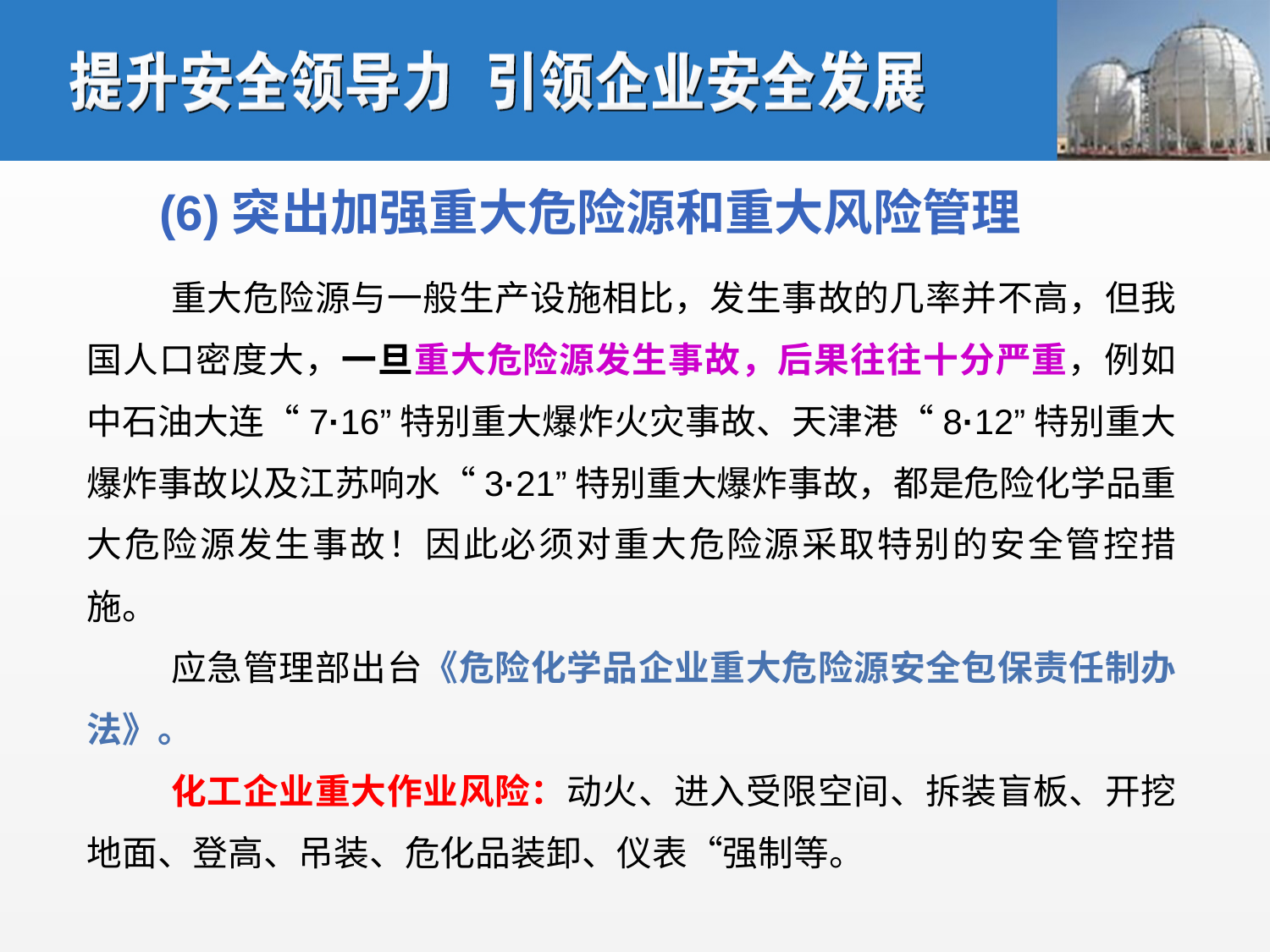

(6)突出加强重大危险源和重大风险管理
重大危险源与一般生产设施相比，发生事故的几率并不高，但我国人口密度大，一旦重大危险源发生事故，后果往往十分严重，例如中石油大连“7·16”特别重大爆炸火灾事故、天津港“8·12”特别重大爆炸事故以及江苏响水“3·21”特别重大爆炸事故，都是危险化学品重大危险源发生事故！因此必须对重大危险源采取特别的安全管控措施。
应急管理部出台《危险化学品企业重大危险源安全包保责任制办法》。
化工企业重大作业风险：动火、进入受限空间、拆装盲板、开挖地面、登高、吊装、危化品装卸、仪表“强制等。